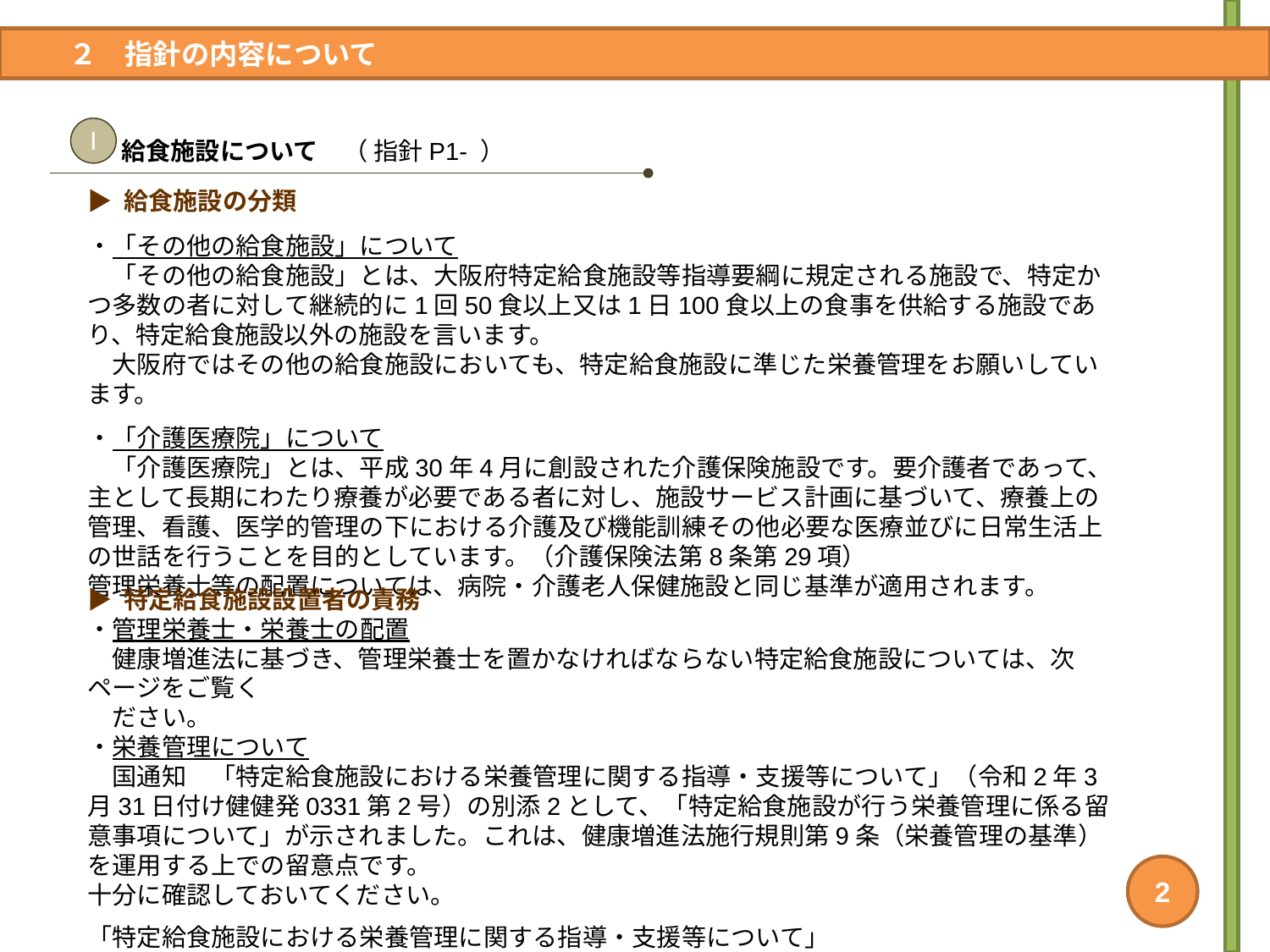

２　指針の内容について
給食施設について　（ 指針P1- ）
Ⅰ

▶ 給食施設の分類
・「その他の給食施設」について
　「その他の給食施設」とは、大阪府特定給食施設等指導要綱に規定される施設で、特定かつ多数の者に対して継続的に1回50食以上又は1日100食以上の食事を供給する施設であり、特定給食施設以外の施設を言います。
　大阪府ではその他の給食施設においても、特定給食施設に準じた栄養管理をお願いしています。
・「介護医療院」について
　「介護医療院」とは、平成30年4月に創設された介護保険施設です。要介護者であって、主として長期にわたり療養が必要である者に対し、施設サービス計画に基づいて、療養上の管理、看護、医学的管理の下における介護及び機能訓練その他必要な医療並びに日常生活上の世話を行うことを目的としています。（介護保険法第8条第29項）
管理栄養士等の配置については、病院・介護老人保健施設と同じ基準が適用されます。
▶ 特定給食施設設置者の責務
・管理栄養士・栄養士の配置
　健康増進法に基づき、管理栄養士を置かなければならない特定給食施設については、次ページをご覧く
　ださい。
・栄養管理について
　国通知　「特定給食施設における栄養管理に関する指導・支援等について」（令和2年3月31日付け健健発0331第2号）の別添2として、「特定給食施設が行う栄養管理に係る留意事項について」が示されました。これは、健康増進法施行規則第9条（栄養管理の基準）を運用する上での留意点です。
十分に確認しておいてください。

「特定給食施設における栄養管理に関する指導・支援等について」
https://www.mhlw.go.jp/content/10900000/000637208.pdf
2